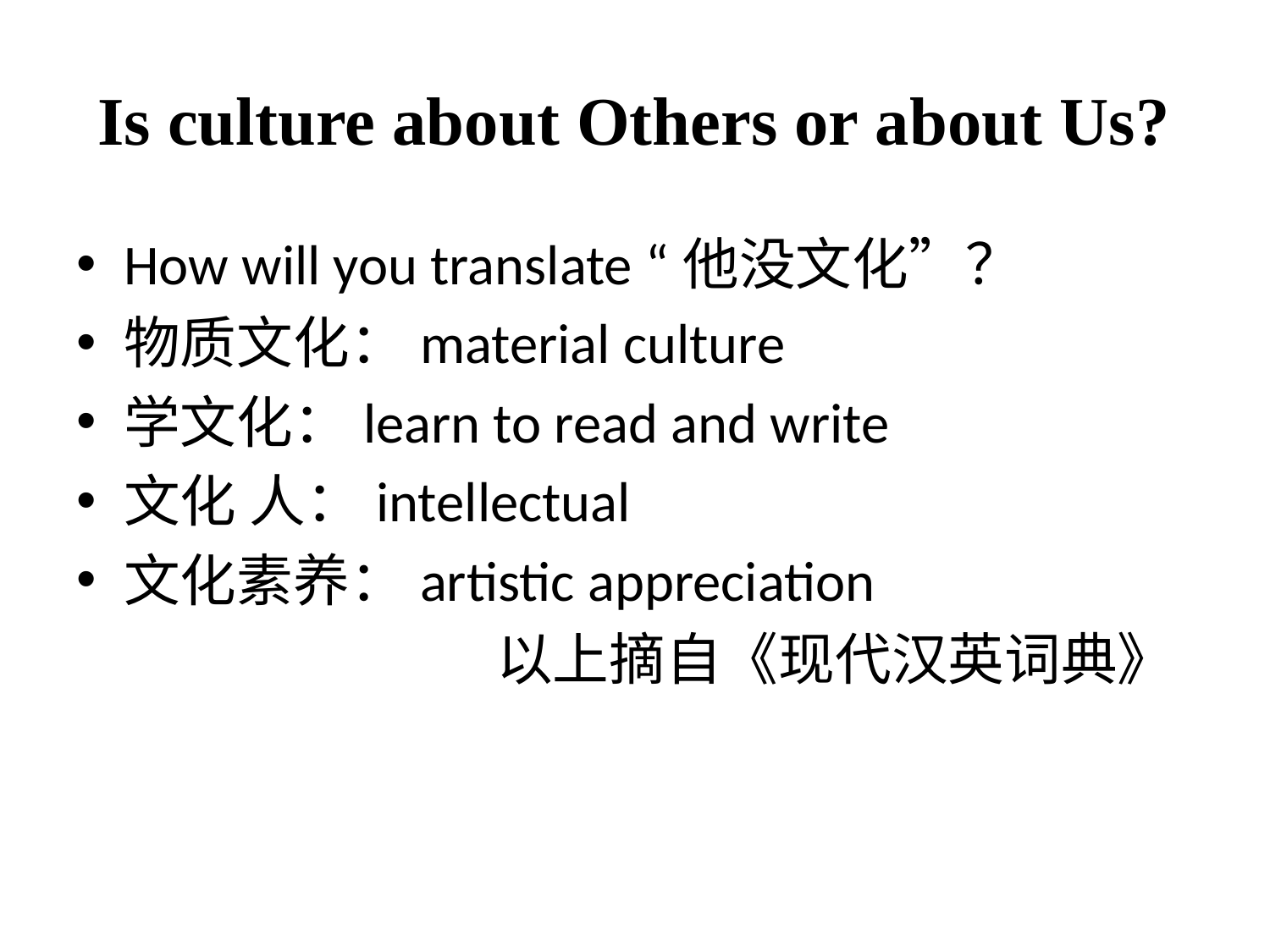

# Is culture about Others or about Us?
How will you translate “他没文化”？
物质文化：material culture
学文化：learn to read and write
文化 人：intellectual
文化素养：artistic appreciation
                                以上摘自《现代汉英词典》